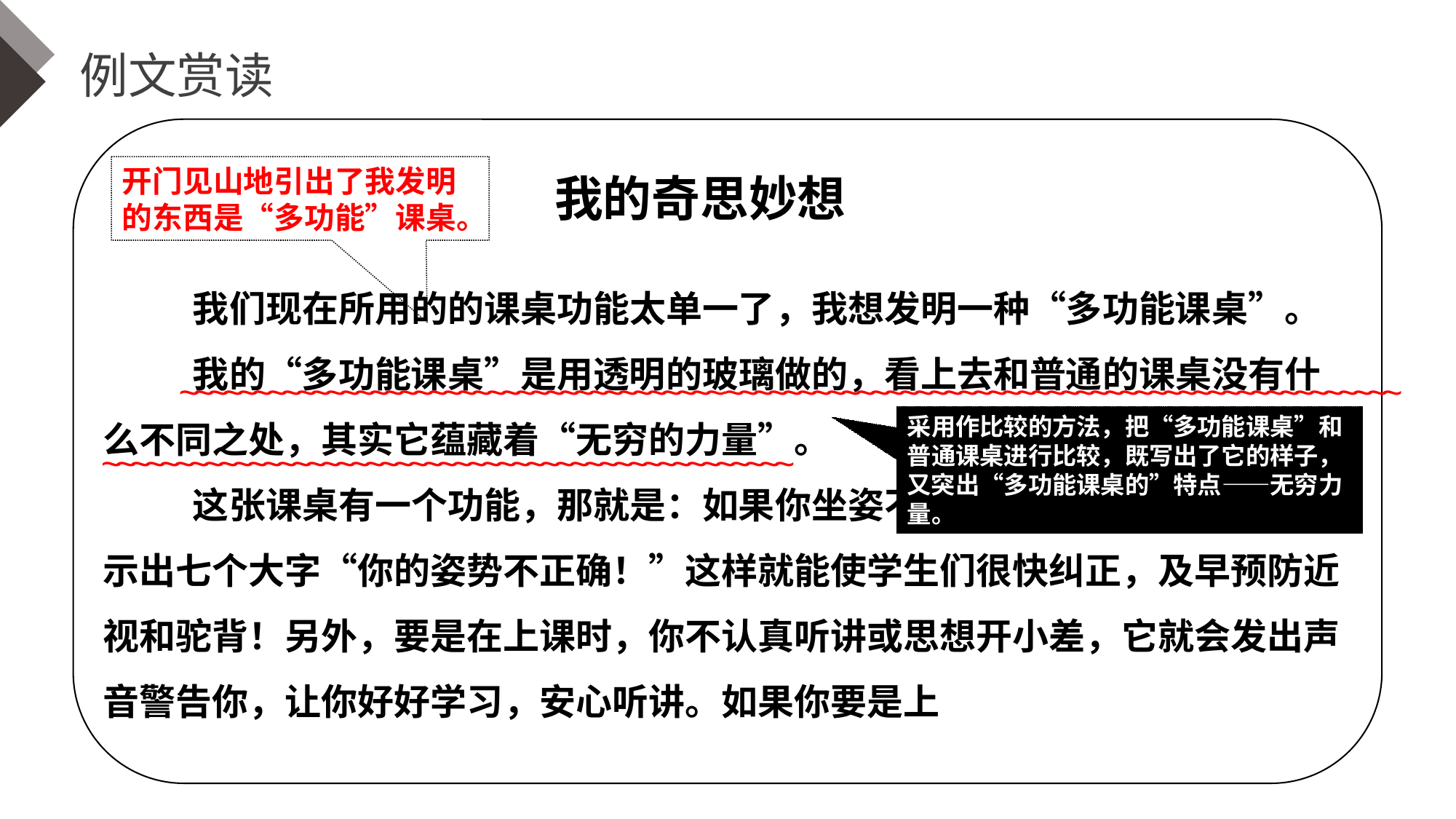

例文赏读
开门见山地引出了我发明的东西是“多功能”课桌。
我的奇思妙想
 我们现在所用的的课桌功能太单一了，我想发明一种“多功能课桌”。
 我的“多功能课桌”是用透明的玻璃做的，看上去和普通的课桌没有什么不同之处，其实它蕴藏着“无穷的力量”。
 这张课桌有一个功能，那就是：如果你坐姿不正确，自动显示仪就会显示出七个大字“你的姿势不正确！”这样就能使学生们很快纠正，及早预防近视和驼背！另外，要是在上课时，你不认真听讲或思想开小差，它就会发出声音警告你，让你好好学习，安心听讲。如果你要是上
~~~~~~~~~~~~~~~~~~~~~~~~~~~~~~~~~~~~~ ~~~~~~~~~~~~~~~~~~~~~~~~~~~~~~~~~~~~~~~~~~~~~~

~~~~~~~~~~~~~~~~~~~~~~~~~~~~~~~~~~~~~~~~~~~~~~~

采用作比较的方法，把“多功能课桌”和普通课桌进行比较，既写出了它的样子，又突出“多功能课桌的”特点——无穷力量。